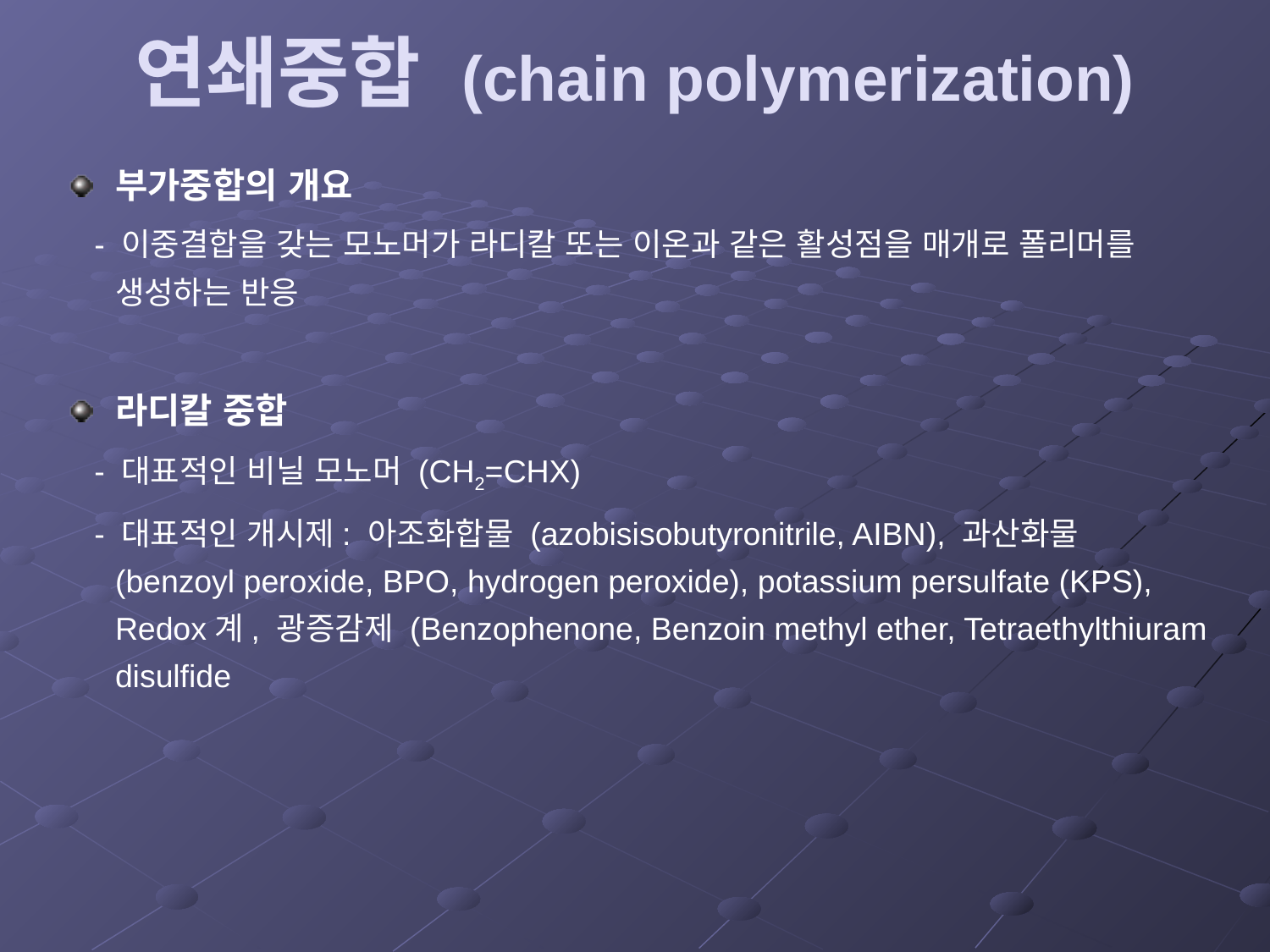

연쇄중합 (chain polymerization)
부가중합의 개요
   - 이중결합을 갖는 모노머가 라디칼 또는 이온과 같은 활성점을 매개로 폴리머를 생성하는 반응

라디칼 중합
   - 대표적인 비닐 모노머 (CH2=CHX)
   - 대표적인 개시제: 아조화합물 (azobisisobutyronitrile, AIBN), 과산화물 (benzoyl peroxide, BPO, hydrogen peroxide), potassium persulfate (KPS), Redox계, 광증감제 (Benzophenone, Benzoin methyl ether, Tetraethylthiuram disulfide